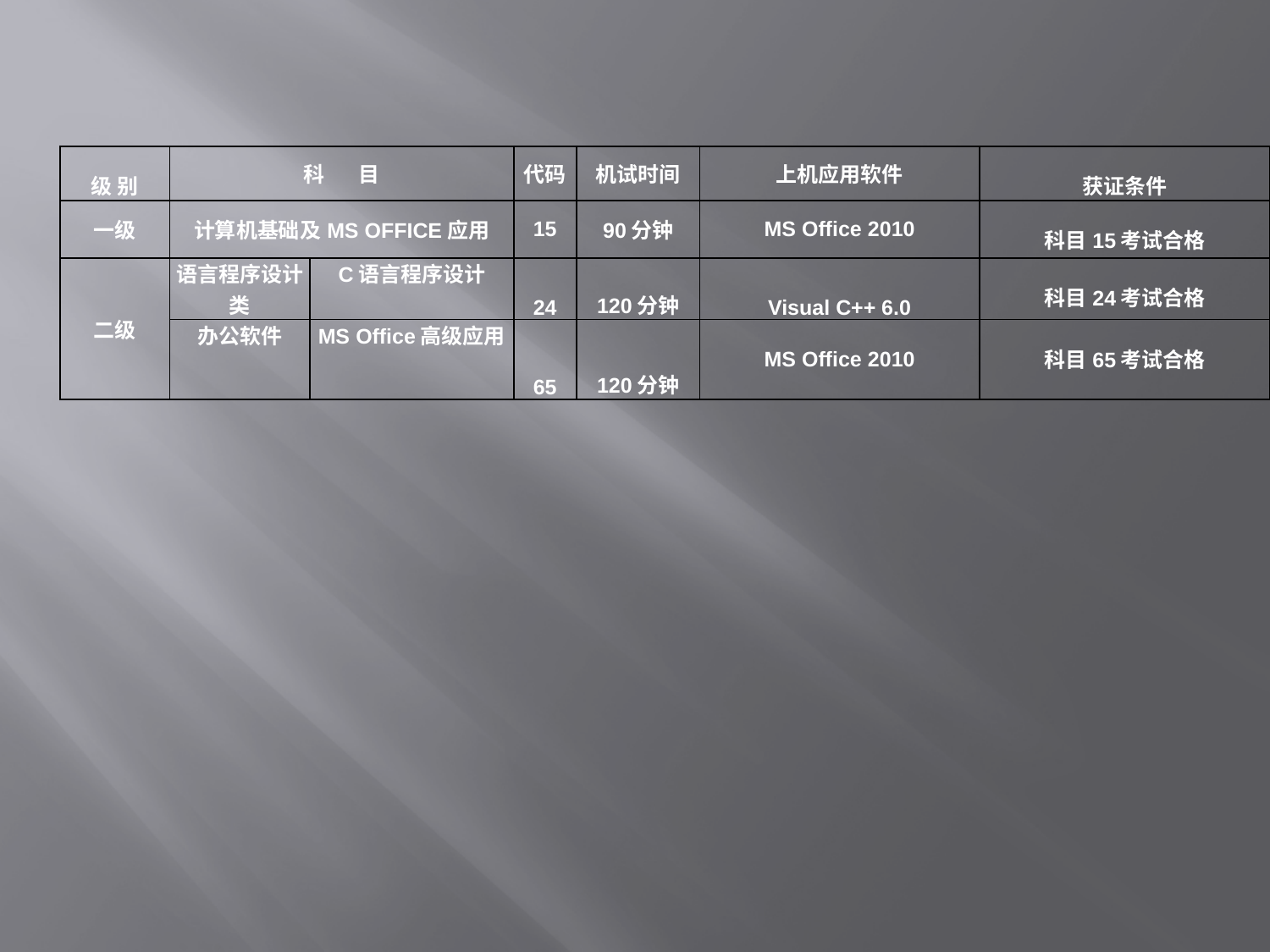

| 级 别 | 科 目 |  | 代码 | 机试时间 | 上机应用软件 | 获证条件 |
| --- | --- | --- | --- | --- | --- | --- |
| 一级 | 计算机基础及MS OFFICE应用 |  | 15 | 90分钟 | MS Office 2010 | 科目15考试合格 |
| 二级 | 语言程序设计类 | C语言程序设计 | 24 | 120分钟 | Visual C++ 6.0 | 科目24考试合格 |
|  | 办公软件 | MS Office高级应用 | 65 | 120分钟 | MS Office 2010 | 科目65考试合格 |